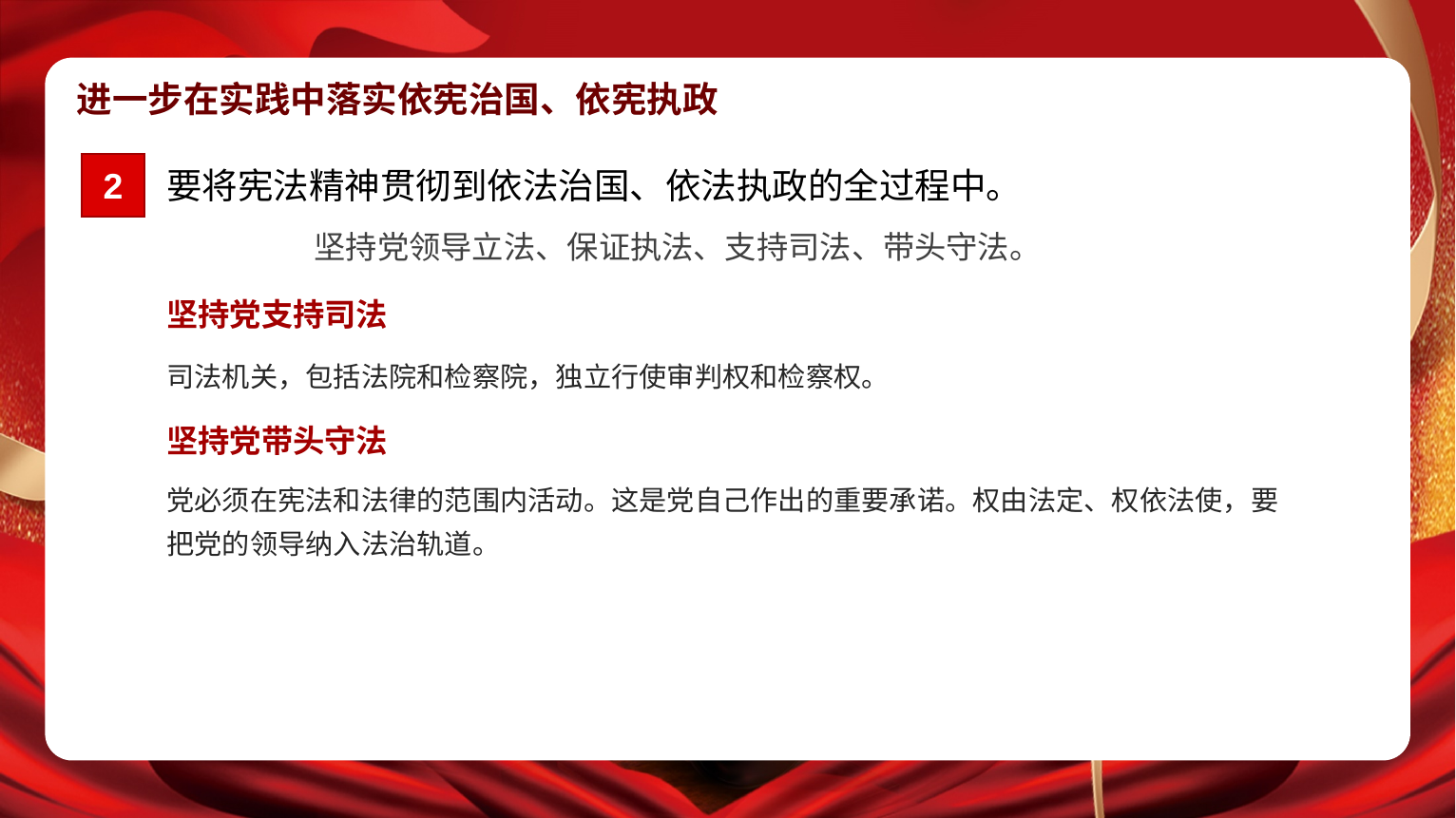

进一步在实践中落实依宪治国、依宪执政
2
要将宪法精神贯彻到依法治国、依法执政的全过程中。
坚持党领导立法、保证执法、支持司法、带头守法。
坚持党支持司法
司法机关，包括法院和检察院，独立行使审判权和检察权。
坚持党带头守法
党必须在宪法和法律的范围内活动。这是党自己作出的重要承诺。权由法定、权依法使，要把党的领导纳入法治轨道。